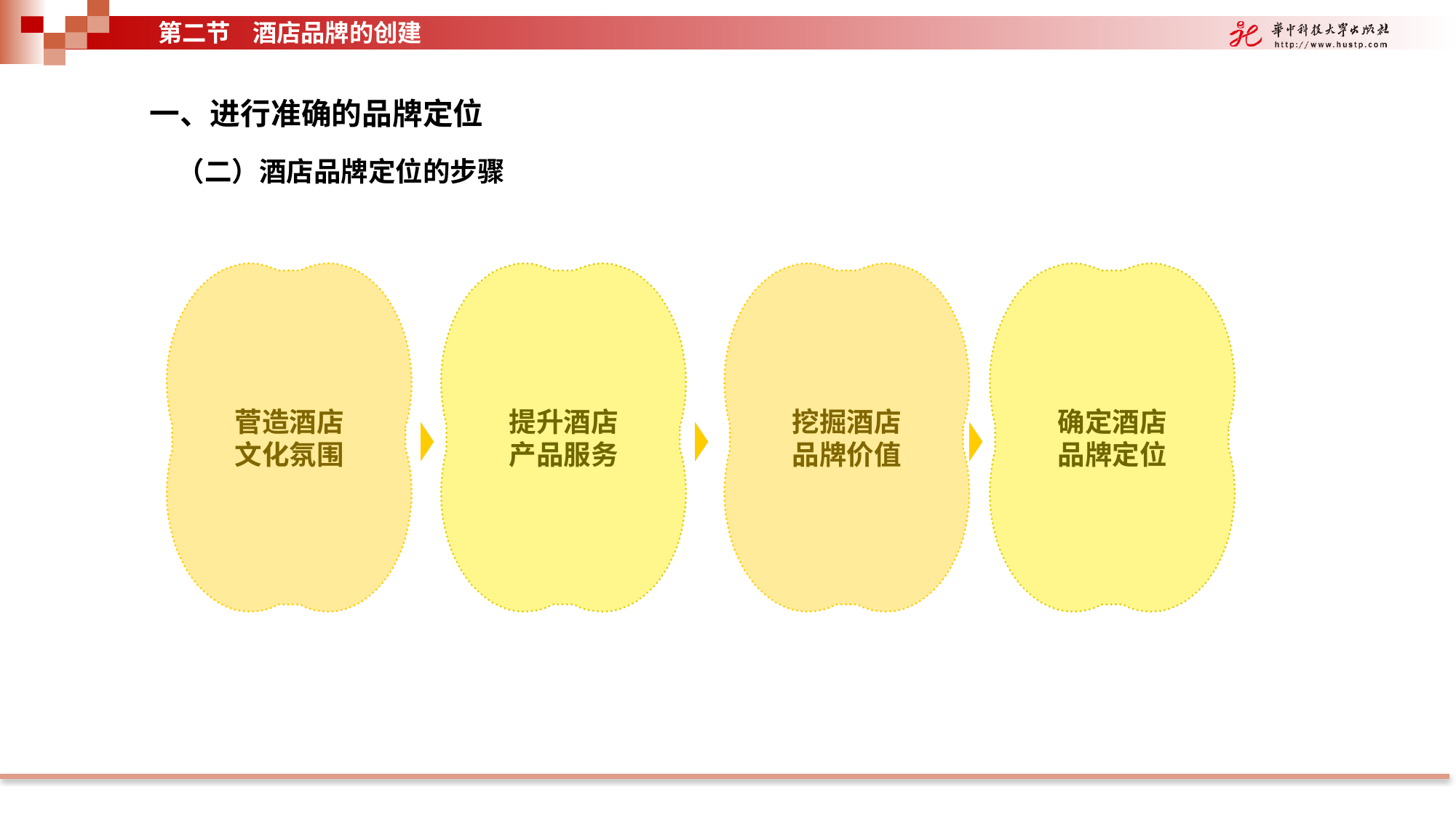

第二节    酒店品牌的创建
一、进行准确的品牌定位
（二）酒店品牌定位的步骤
菅造酒店
文化氛围
提升酒店
产品服务
挖掘酒店
品牌价值
确定酒店
品牌定位